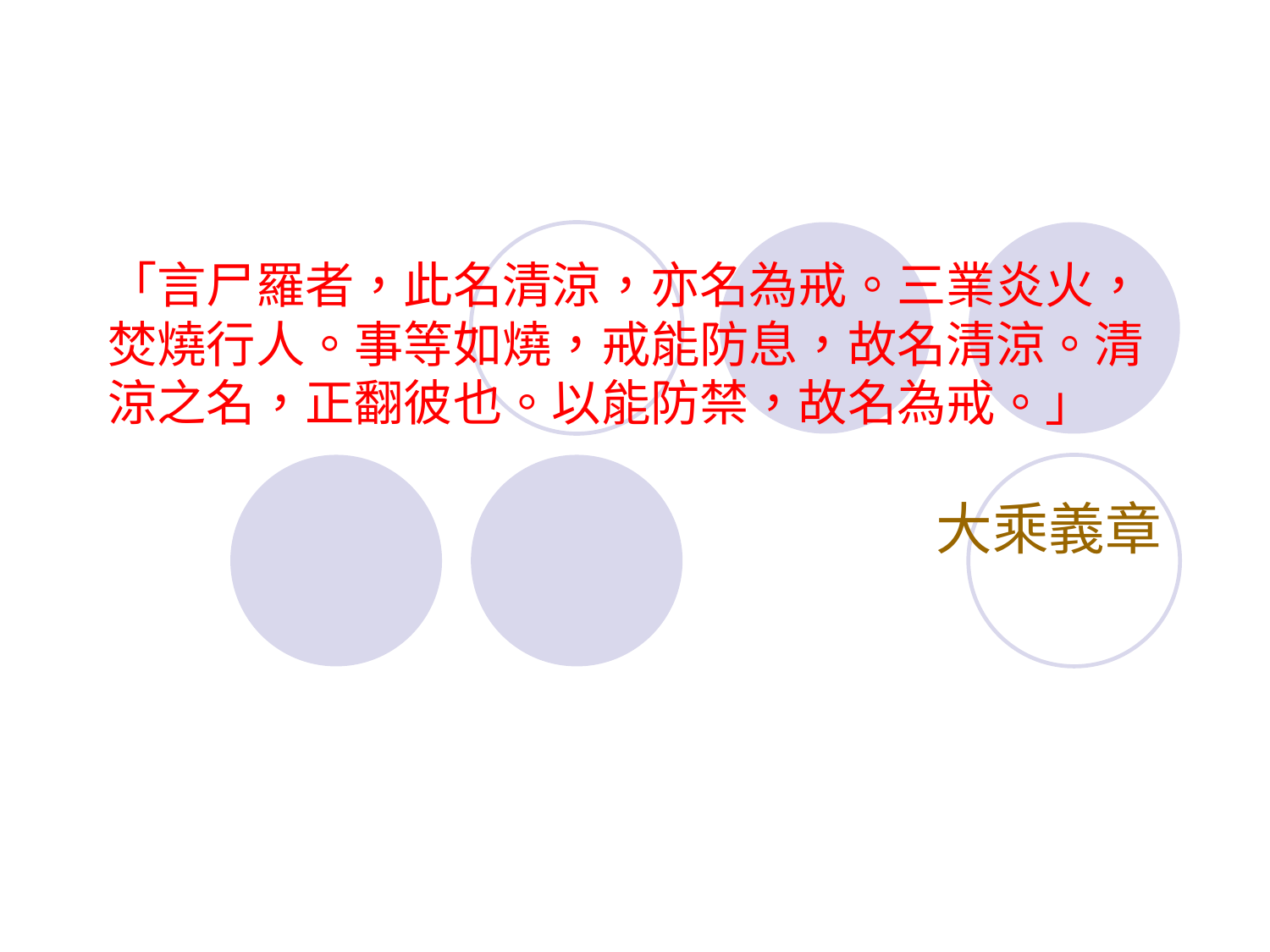

# 「言尸羅者，此名清涼，亦名為戒。三業炎火，焚燒行人。事等如燒，戒能防息，故名清涼。清涼之名，正翻彼也。以能防禁，故名為戒。」
大乘義章